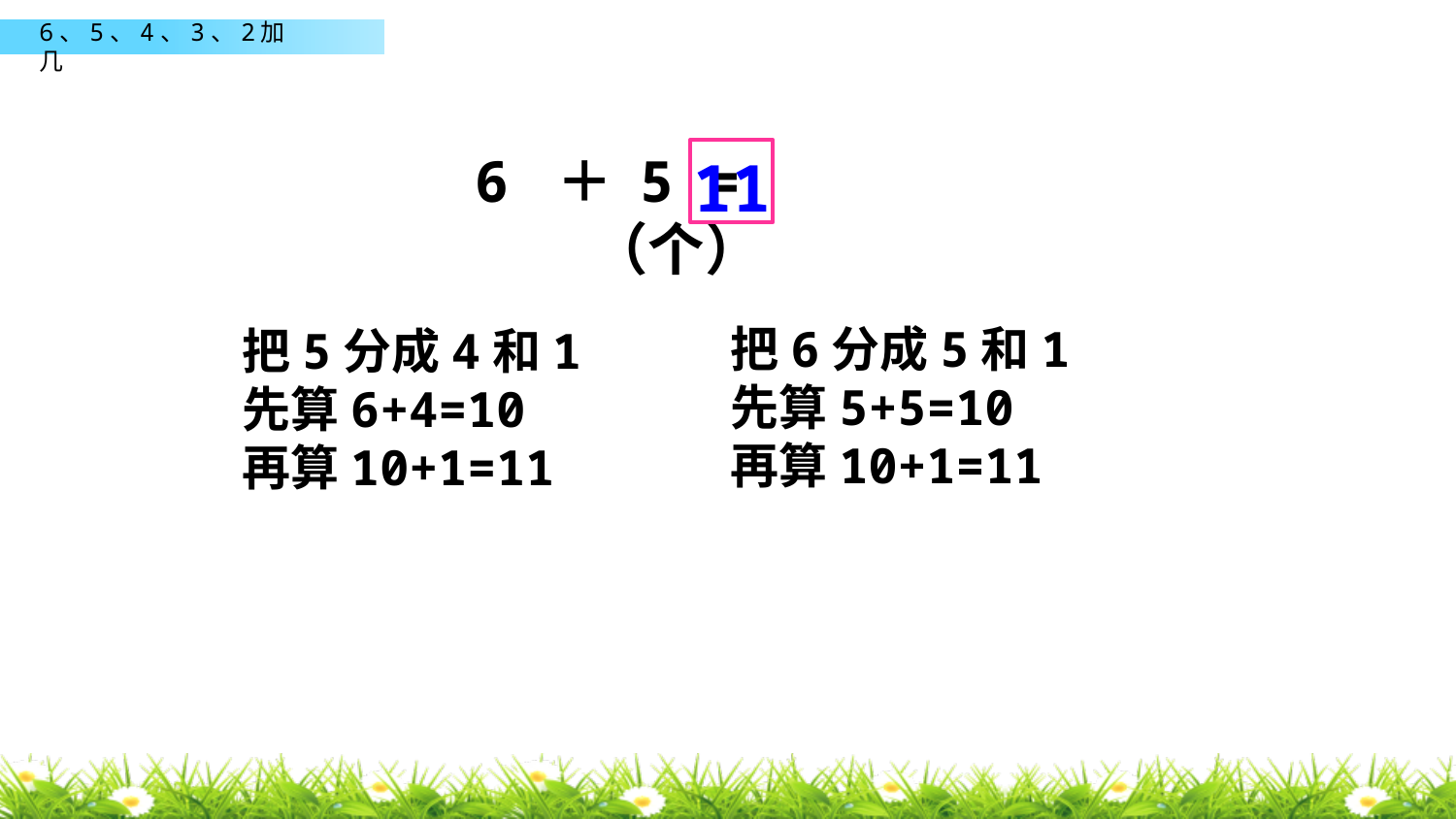

6 ＋ 5 =     （个）

11
把6分成5和1
先算5+5=10
再算10+1=11
把5分成4和1
先算6+4=10
再算10+1=11